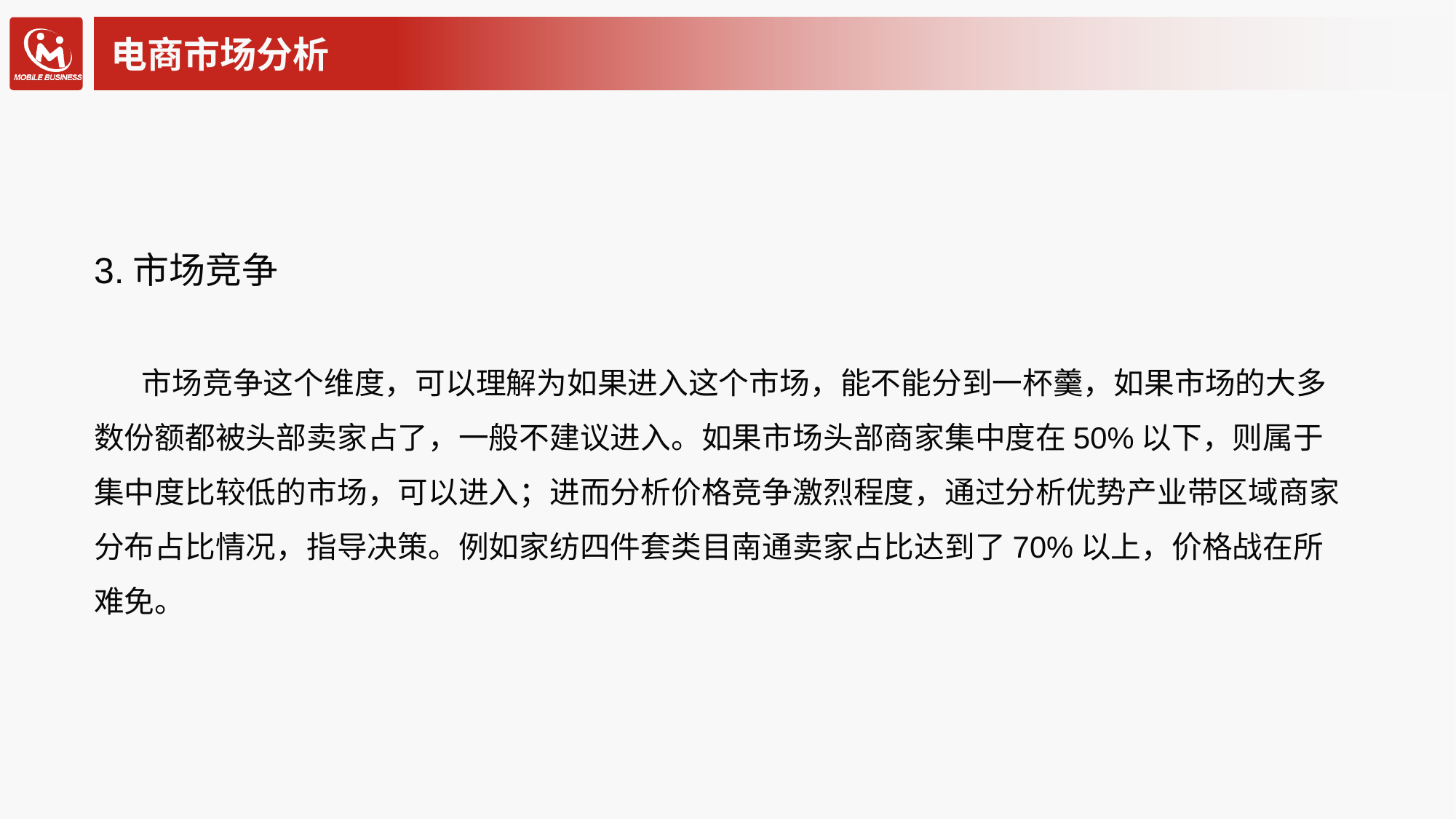

# 电商市场分析
3.市场竞争

      市场竞争这个维度，可以理解为如果进入这个市场，能不能分到一杯羹，如果市场的大多数份额都被头部卖家占了，一般不建议进入。如果市场头部商家集中度在50%以下，则属于集中度比较低的市场，可以进入；进而分析价格竞争激烈程度，通过分析优势产业带区域商家分布占比情况，指导决策。例如家纺四件套类目南通卖家占比达到了70%以上，价格战在所难免。